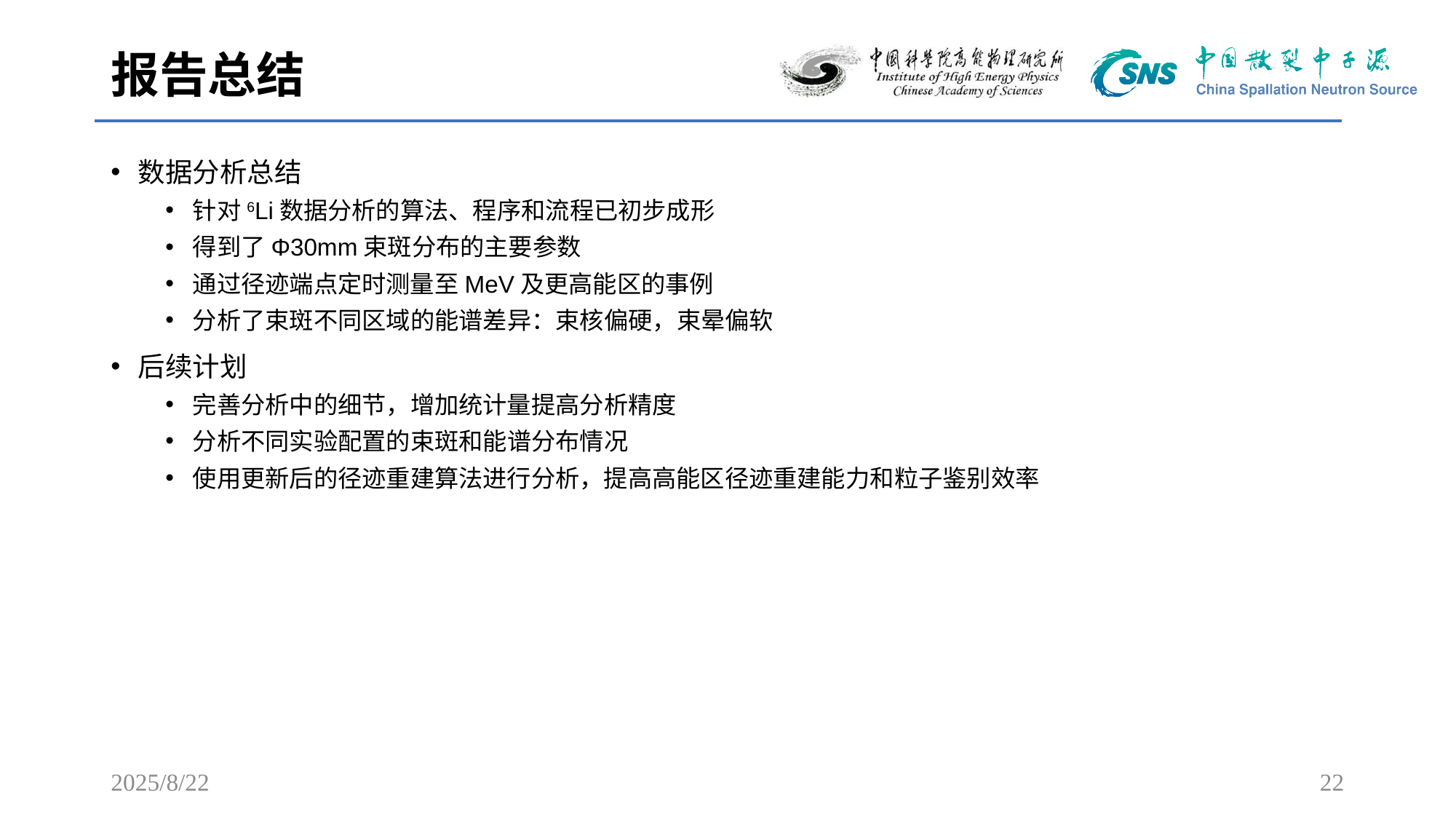

# 报告总结
数据分析总结
针对6Li数据分析的算法、程序和流程已初步成形
得到了Φ30mm束斑分布的主要参数
通过径迹端点定时测量至MeV及更高能区的事例
分析了束斑不同区域的能谱差异：束核偏硬，束晕偏软
后续计划
完善分析中的细节，增加统计量提高分析精度
分析不同实验配置的束斑和能谱分布情况
使用更新后的径迹重建算法进行分析，提高高能区径迹重建能力和粒子鉴别效率
2025/8/22
22